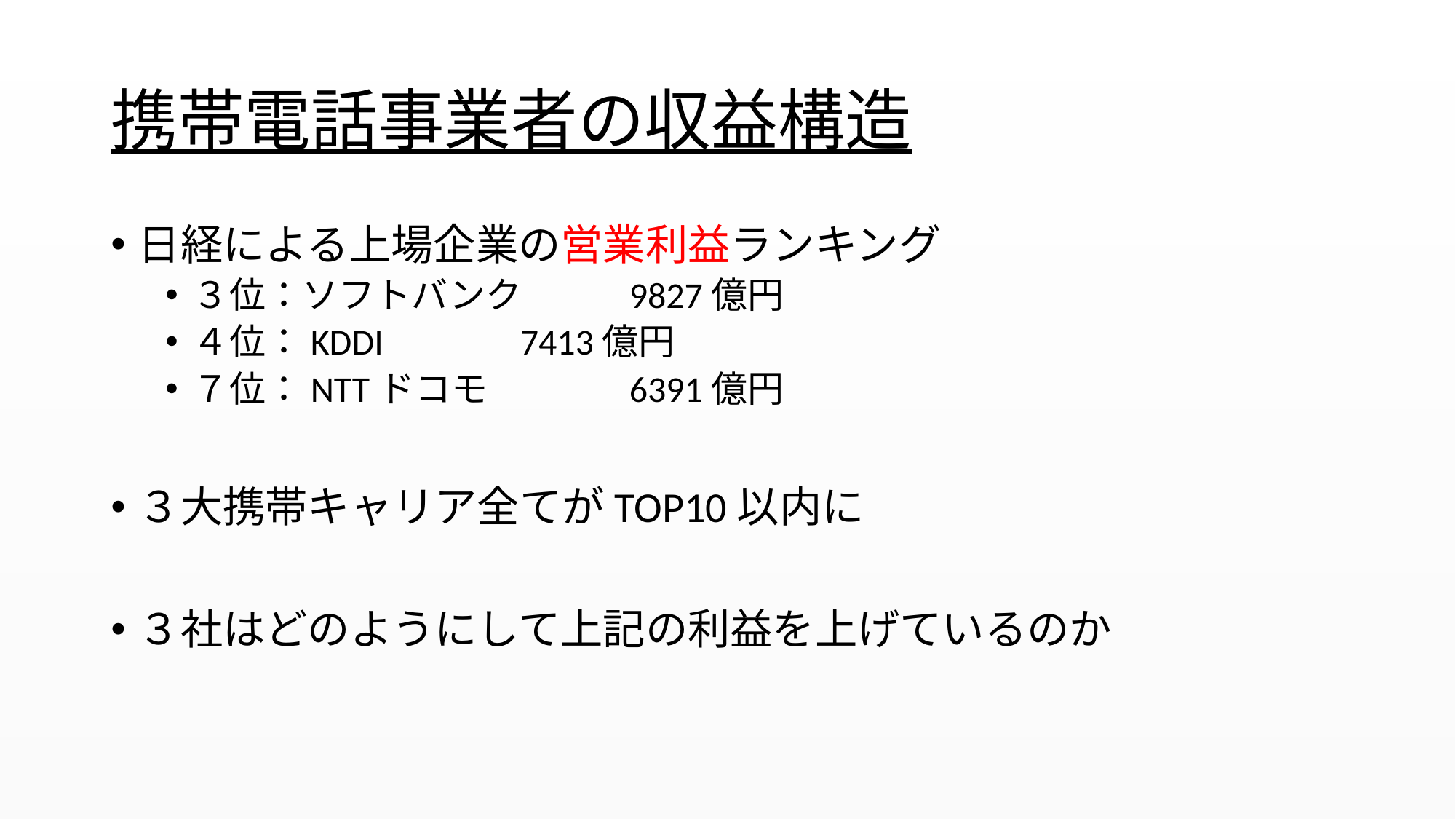

# 携帯電話事業者の収益構造
日経による上場企業の営業利益ランキング
３位：ソフトバンク	9827億円
４位：KDDI		7413億円
７位：NTTドコモ		6391億円

３大携帯キャリア全てがTOP10以内に

３社はどのようにして上記の利益を上げているのか